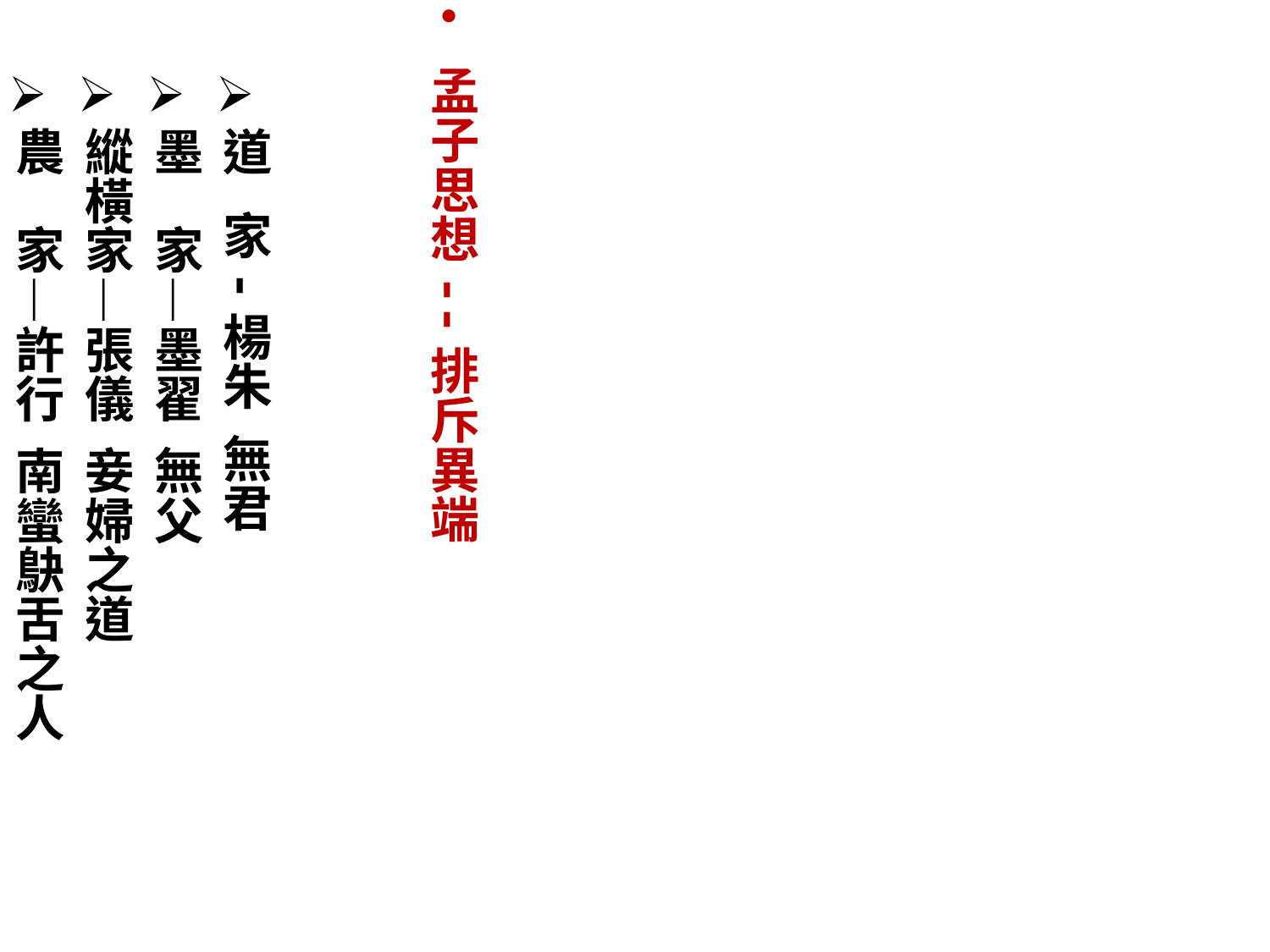

孟子思想--排斥異端

道   家-楊朱  無君
墨　家—墨翟  無父
縱橫家—張儀  妾婦之道
農　家—許行  南蠻鴃舌之人